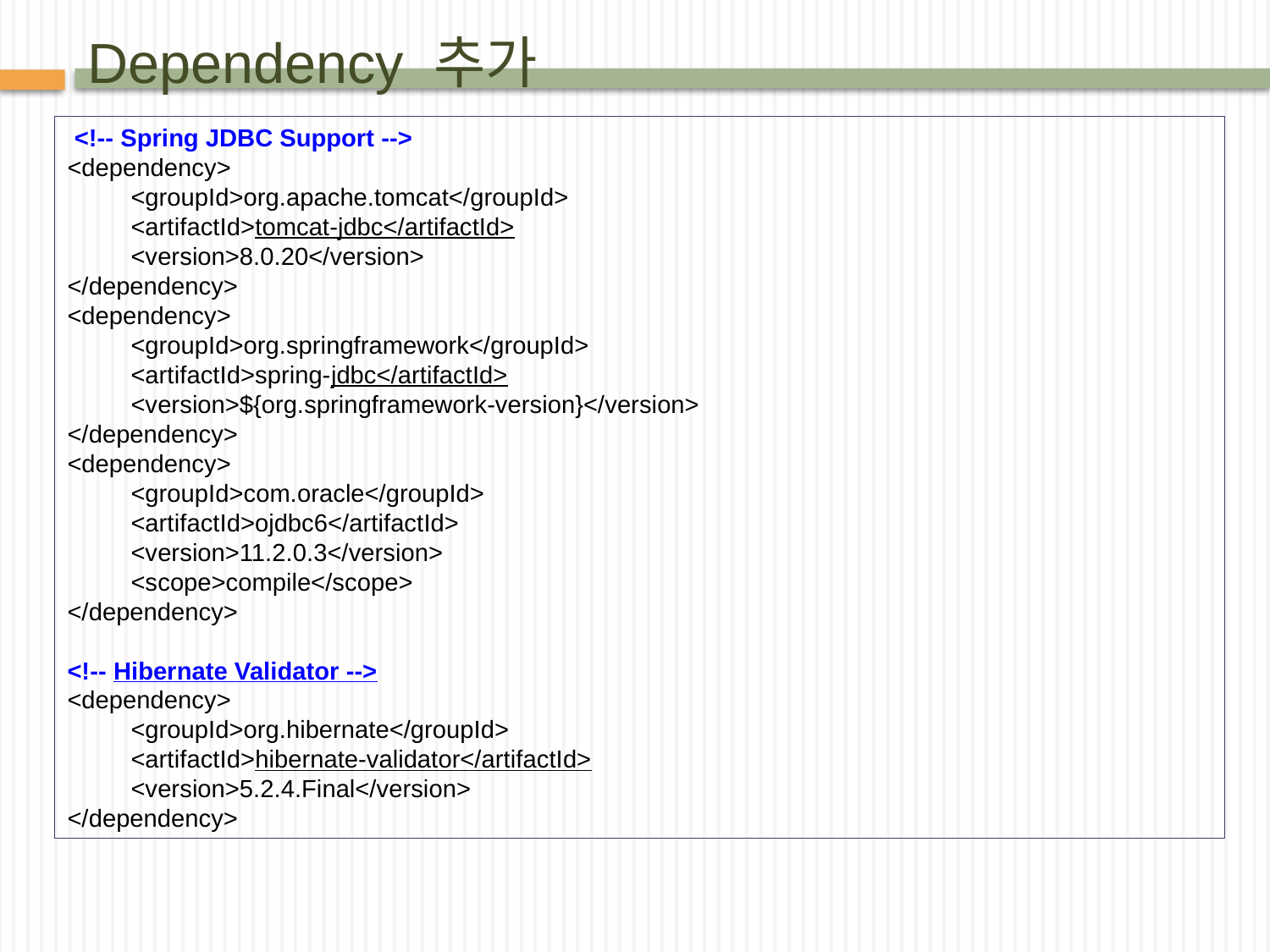

# Dependency 추가
 <!-- Spring JDBC Support -->
<dependency>
<groupId>org.apache.tomcat</groupId>
<artifactId>tomcat-jdbc</artifactId>
<version>8.0.20</version>
</dependency>
<dependency>
<groupId>org.springframework</groupId>
<artifactId>spring-jdbc</artifactId>
<version>${org.springframework-version}</version>
</dependency>
<dependency>
<groupId>com.oracle</groupId>
<artifactId>ojdbc6</artifactId>
<version>11.2.0.3</version>
<scope>compile</scope>
</dependency>

<!-- Hibernate Validator -->
<dependency>
<groupId>org.hibernate</groupId>
<artifactId>hibernate-validator</artifactId>
<version>5.2.4.Final</version>
</dependency>